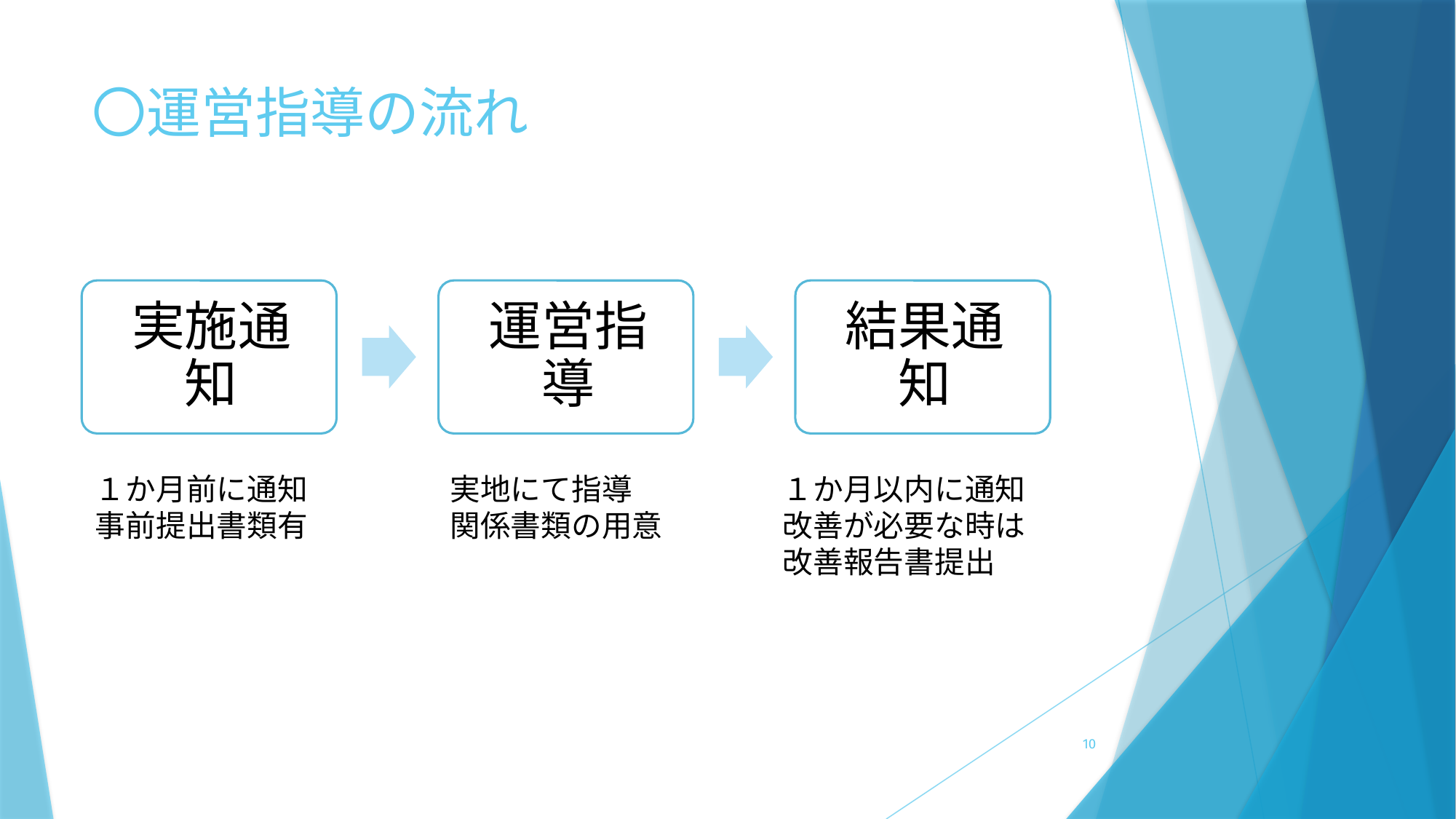

# 〇運営指導の流れ
実施通知

運営指導

結果通知
１か月前に通知
事前提出書類有
実地にて指導
関係書類の用意
１か月以内に通知
改善が必要な時は改善報告書提出
10